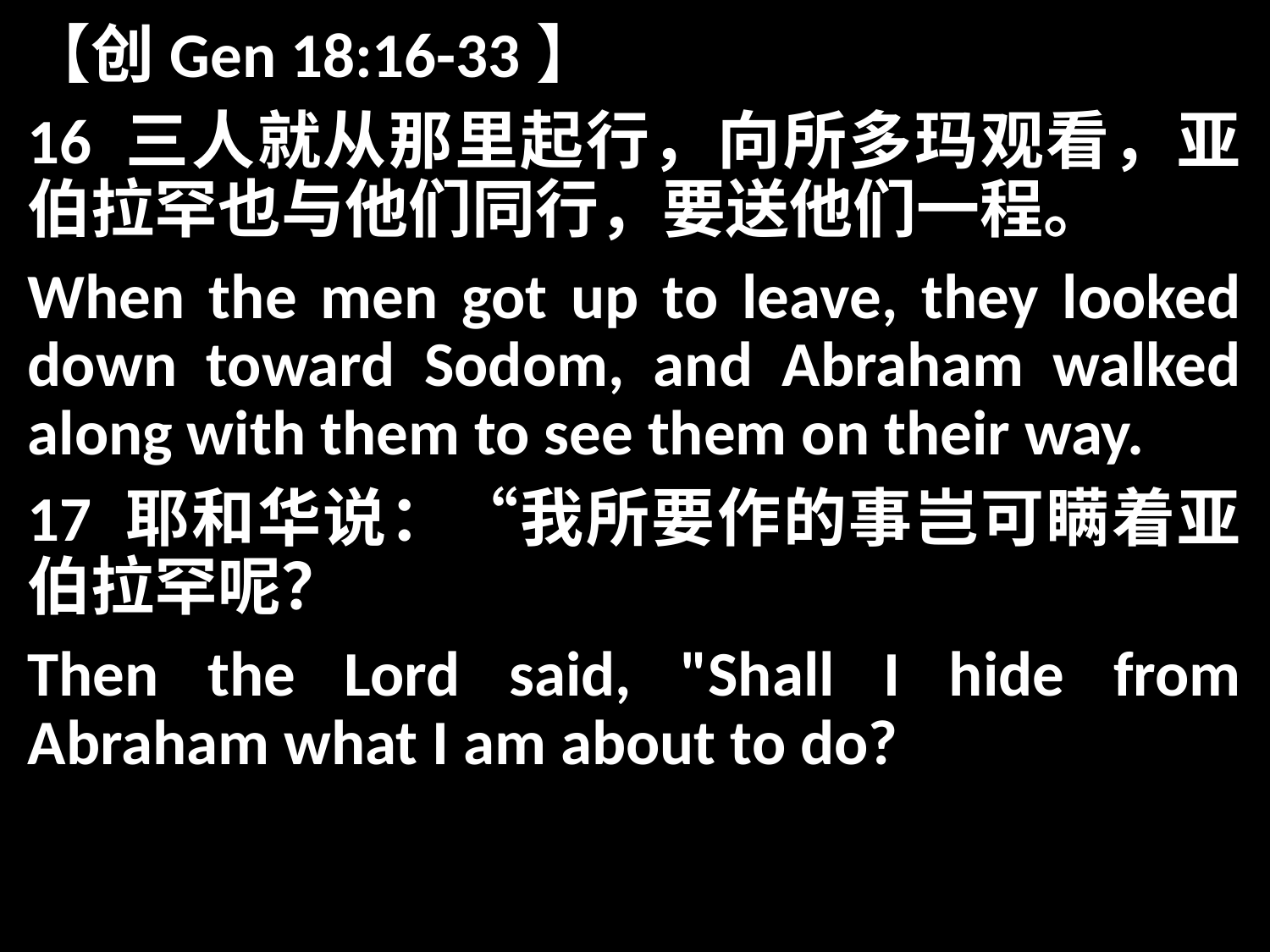

【创Gen 18:16-33】
16 三人就从那里起行，向所多玛观看，亚伯拉罕也与他们同行，要送他们一程。
When the men got up to leave, they looked down toward Sodom, and Abraham walked along with them to see them on their way.
17 耶和华说：“我所要作的事岂可瞒着亚伯拉罕呢？
Then the Lord said, "Shall I hide from Abraham what I am about to do?